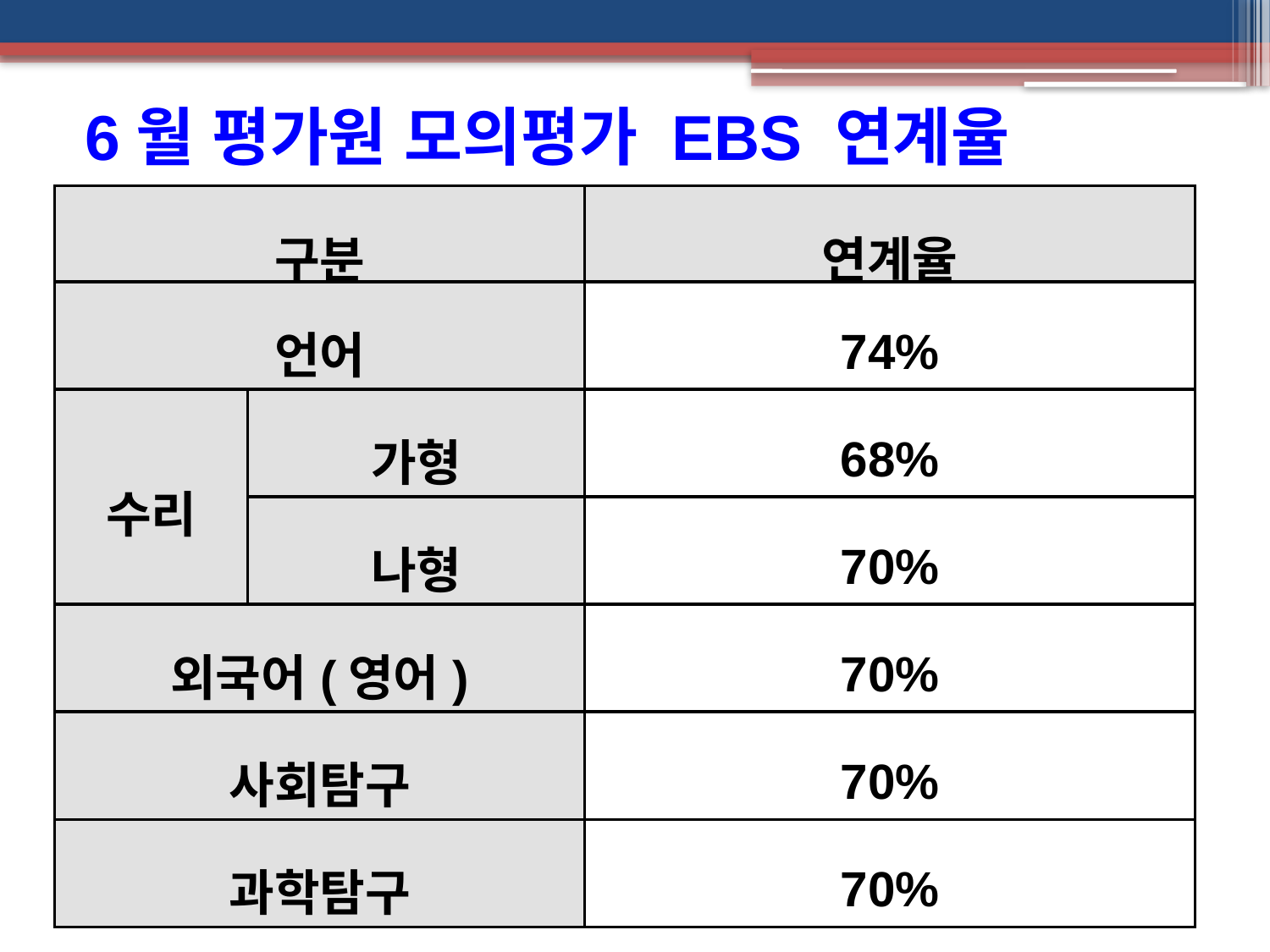

6월 평가원 모의평가 EBS 연계율
| 구분 |  | 연계율 |
| --- | --- | --- |
| 언어 |  | 74% |
| 수리 | 가형 | 68% |
|  | 나형 | 70% |
| 외국어(영어) |  | 70% |
| 사회탐구 |  | 70% |
| 과학탐구 |  | 70% |